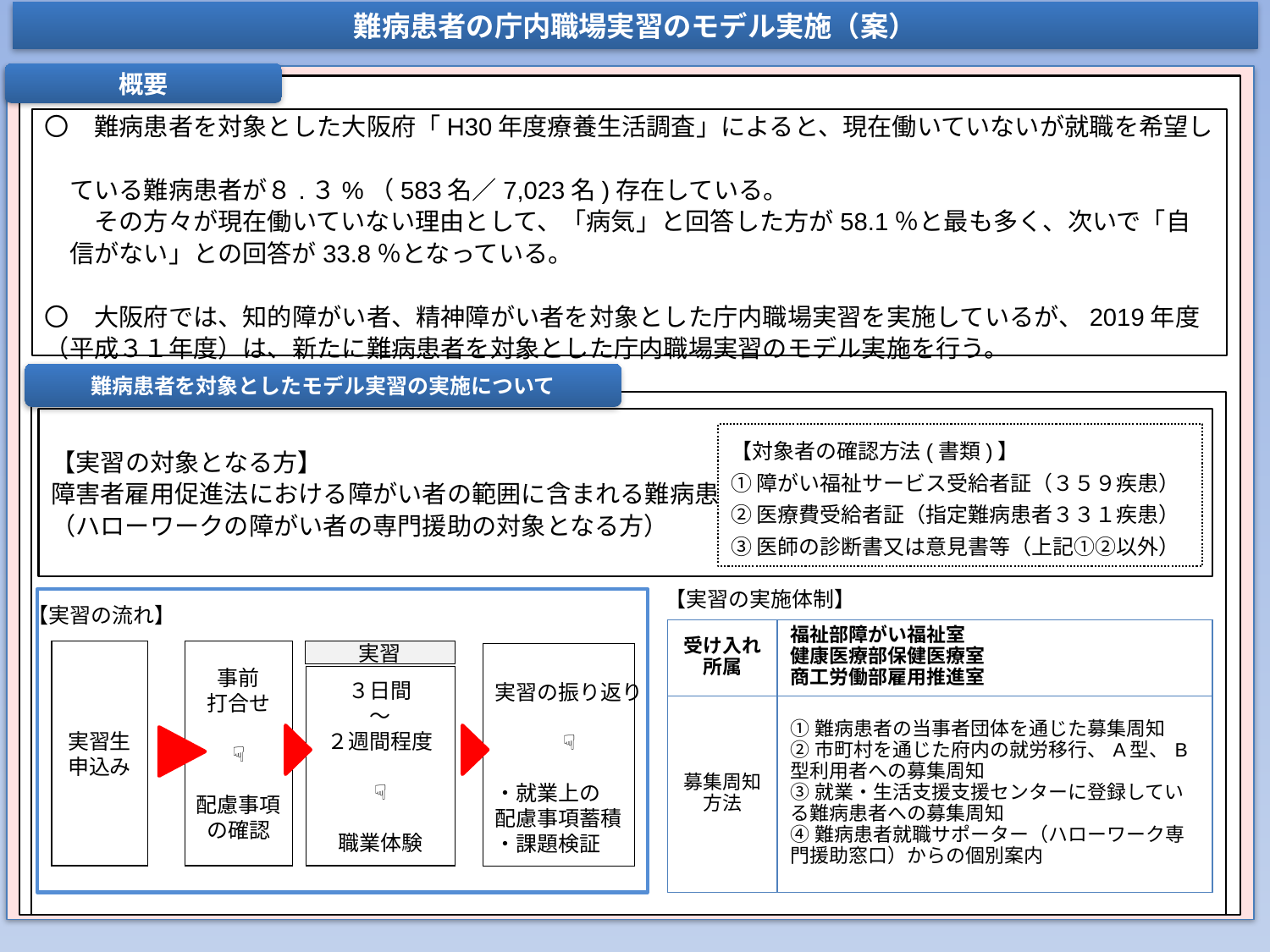

難病患者の庁内職場実習のモデル実施（案）
概要

〇　難病患者を対象とした大阪府「H30年度療養生活調査」によると、現在働いていないが就職を希望し
　ている難病患者が８.３%（583名／7,023名)存在している。
　　その方々が現在働いていない理由として、「病気」と回答した方が58.1％と最も多く、次いで「自
　信がない」との回答が33.8％となっている。

〇　大阪府では、知的障がい者、精神障がい者を対象とした庁内職場実習を実施しているが、2019年度（平成３１年度）は、新たに難病患者を対象とした庁内職場実習のモデル実施を行う。

難病患者を対象としたモデル実習の実施について

### Chart

| Category |
|---|

【実習の対象となる方】
障害者雇用促進法における障がい者の範囲に含まれる難病患者
（ハローワークの障がい者の専門援助の対象となる方）
【対象者の確認方法(書類)】
①障がい福祉サービス受給者証（３５９疾患）
②医療費受給者証（指定難病患者３３１疾患）
③医師の診断書又は意見書等（上記①②以外）
【実習の実施体制】
【実習の流れ】

| 受け入れ 所属 | 福祉部障がい福祉室 健康医療部保健医療室 商工労働部雇用推進室 |
| --- | --- |
| 募集周知 方法 | ①難病患者の当事者団体を通じた募集周知 ②市町村を通じた府内の就労移行、A型、B型利用者への募集周知 ③就業・生活支援支援センターに登録している難病患者への募集周知 ④難病患者就職サポーター（ハローワーク専門援助窓口）からの個別案内 |
実習
事前
打合せ

☟

配慮事項
の確認
実習生
申込み

実習の振り返り

☟

・就業上の
配慮事項蓄積
・課題検証
３日間
～
２週間程度

☟

職業体験